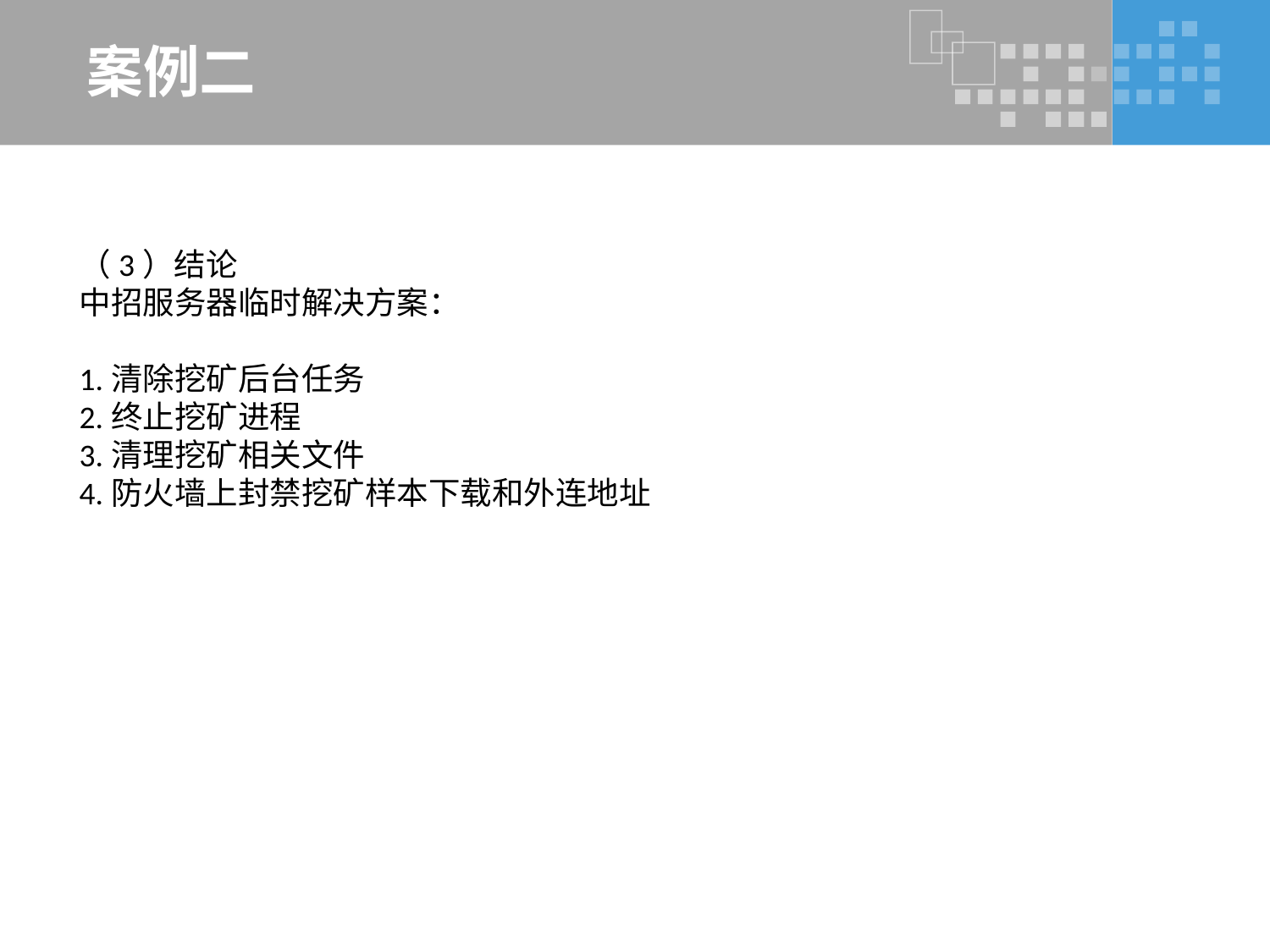

# 案例二
（3）结论
中招服务器临时解决方案：

1.清除挖矿后台任务
2.终止挖矿进程
3.清理挖矿相关文件
4.防火墙上封禁挖矿样本下载和外连地址